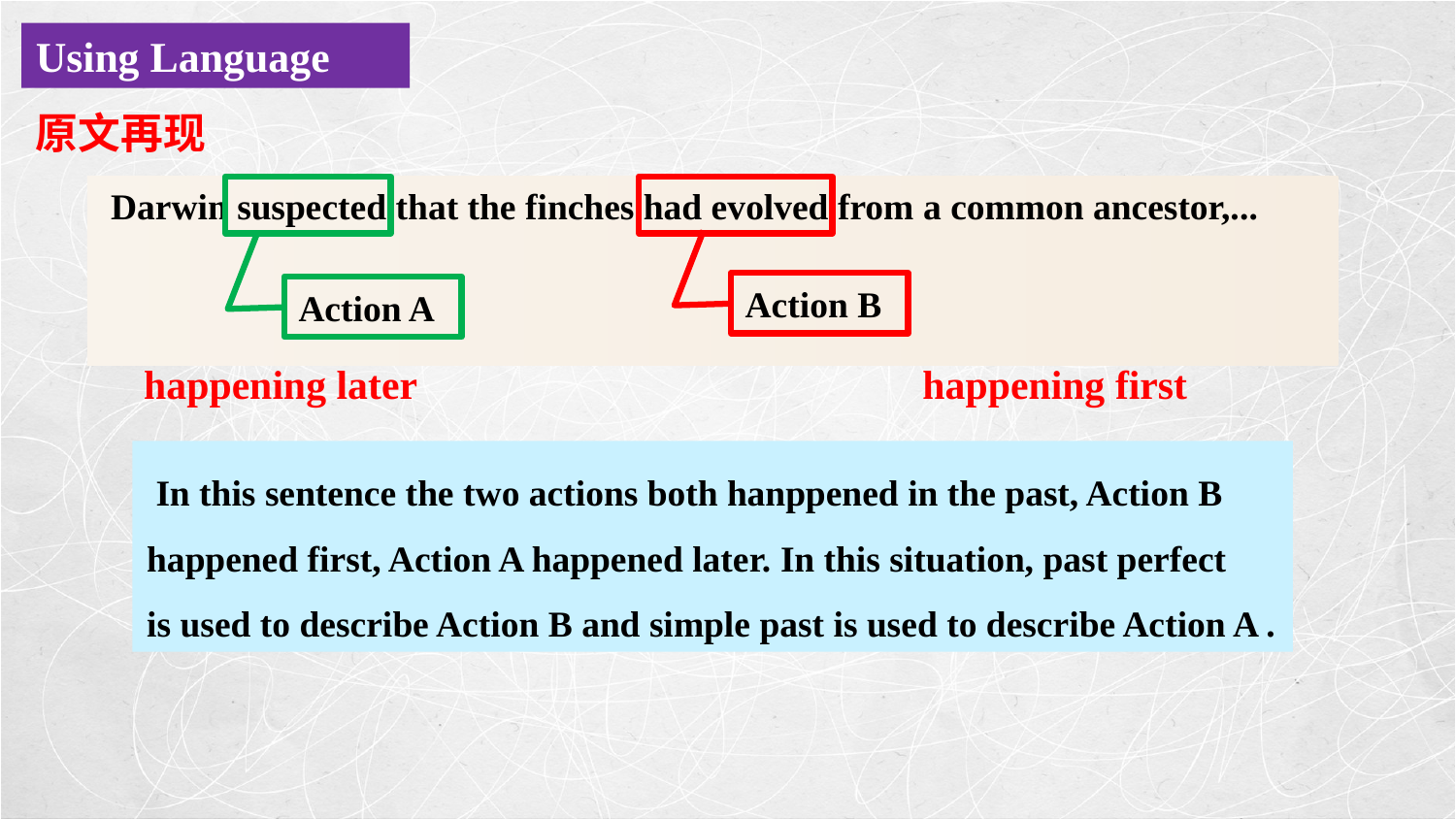

Using Language
原文再现
 Darwin suspected that the finches had evolved from a common ancestor,...

Action B
Action A
happening later
happening first
 In this sentence the two actions both hanppened in the past, Action B happened first, Action A happened later. In this situation, past perfect
is used to describe Action B and simple past is used to describe Action A .